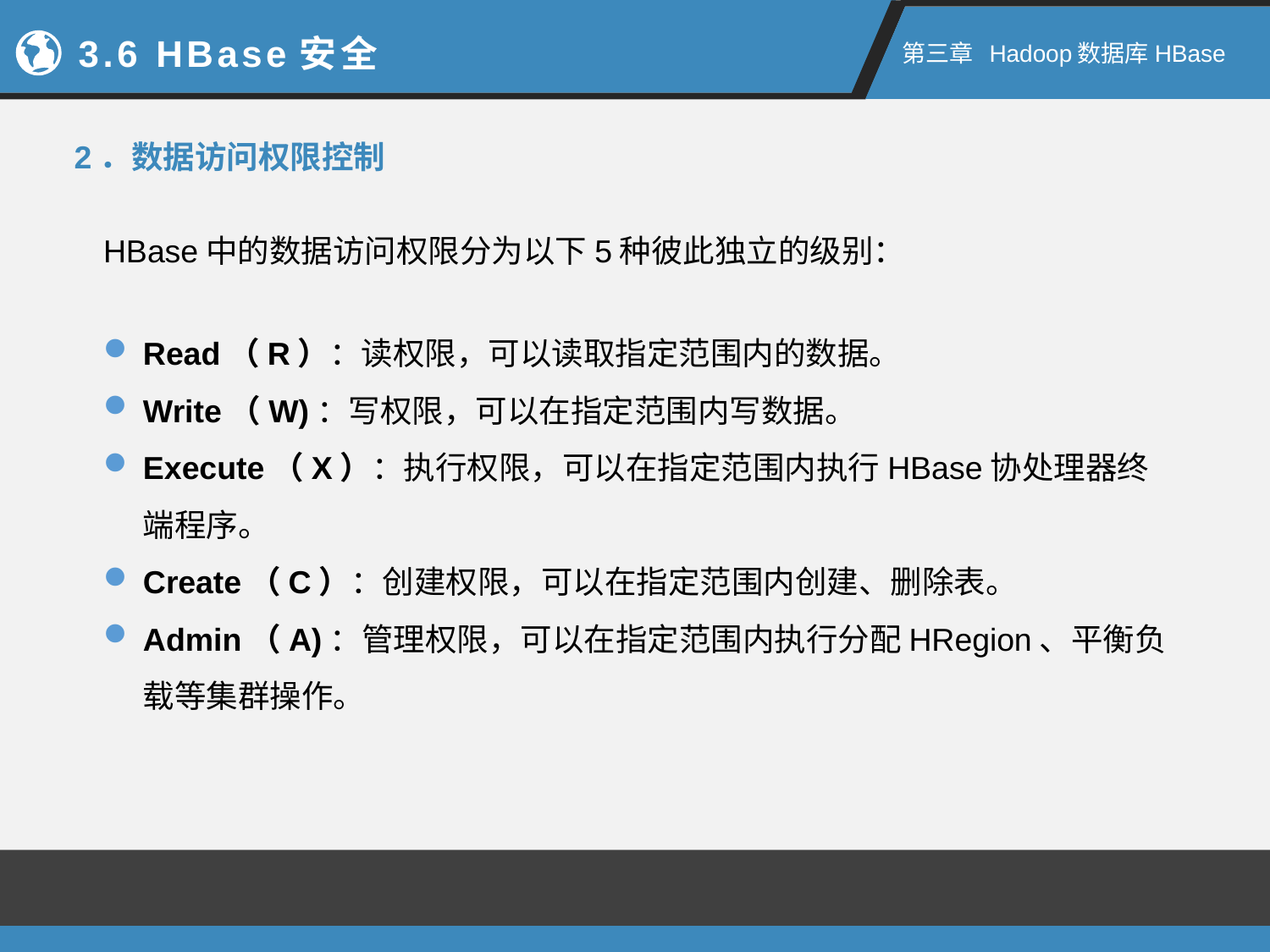

3.6 HBase安全

第三章  Hadoop数据库HBase
2．数据访问权限控制
HBase中的数据访问权限分为以下5种彼此独立的级别：
Read（R）：读权限，可以读取指定范围内的数据。
Write（W)：写权限，可以在指定范围内写数据。
Execute（X）：执行权限，可以在指定范围内执行HBase协处理器终端程序。
Create（C）：创建权限，可以在指定范围内创建、删除表。
Admin（A)：管理权限，可以在指定范围内执行分配HRegion、平衡负载等集群操作。